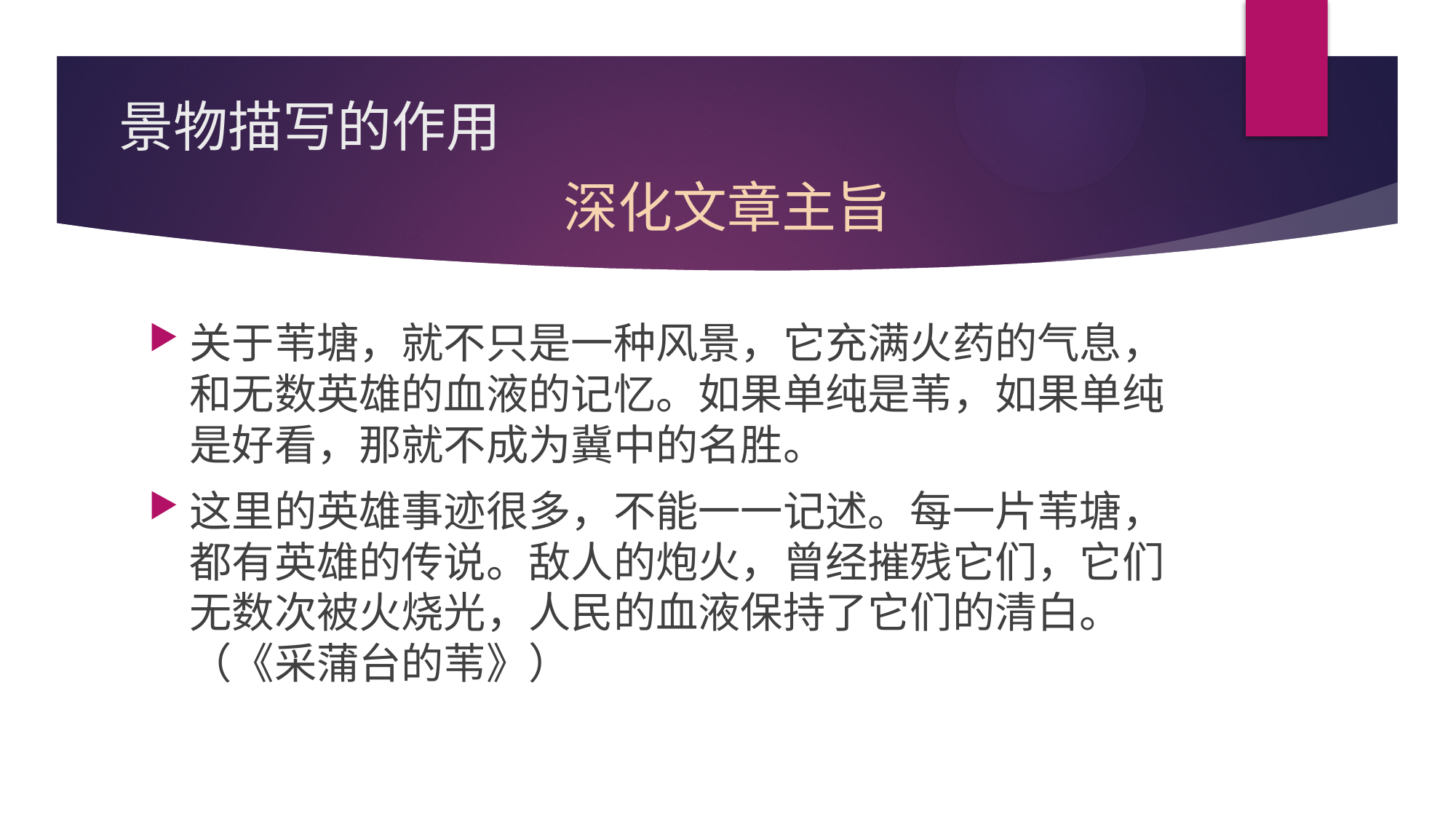

# 景物描写的作用
深化文章主旨
关于苇塘，就不只是一种风景，它充满火药的气息，和无数英雄的血液的记忆。如果单纯是苇，如果单纯是好看，那就不成为冀中的名胜。
这里的英雄事迹很多，不能一一记述。每一片苇塘，都有英雄的传说。敌人的炮火，曾经摧残它们，它们无数次被火烧光，人民的血液保持了它们的清白。
（《采蒲台的苇》）